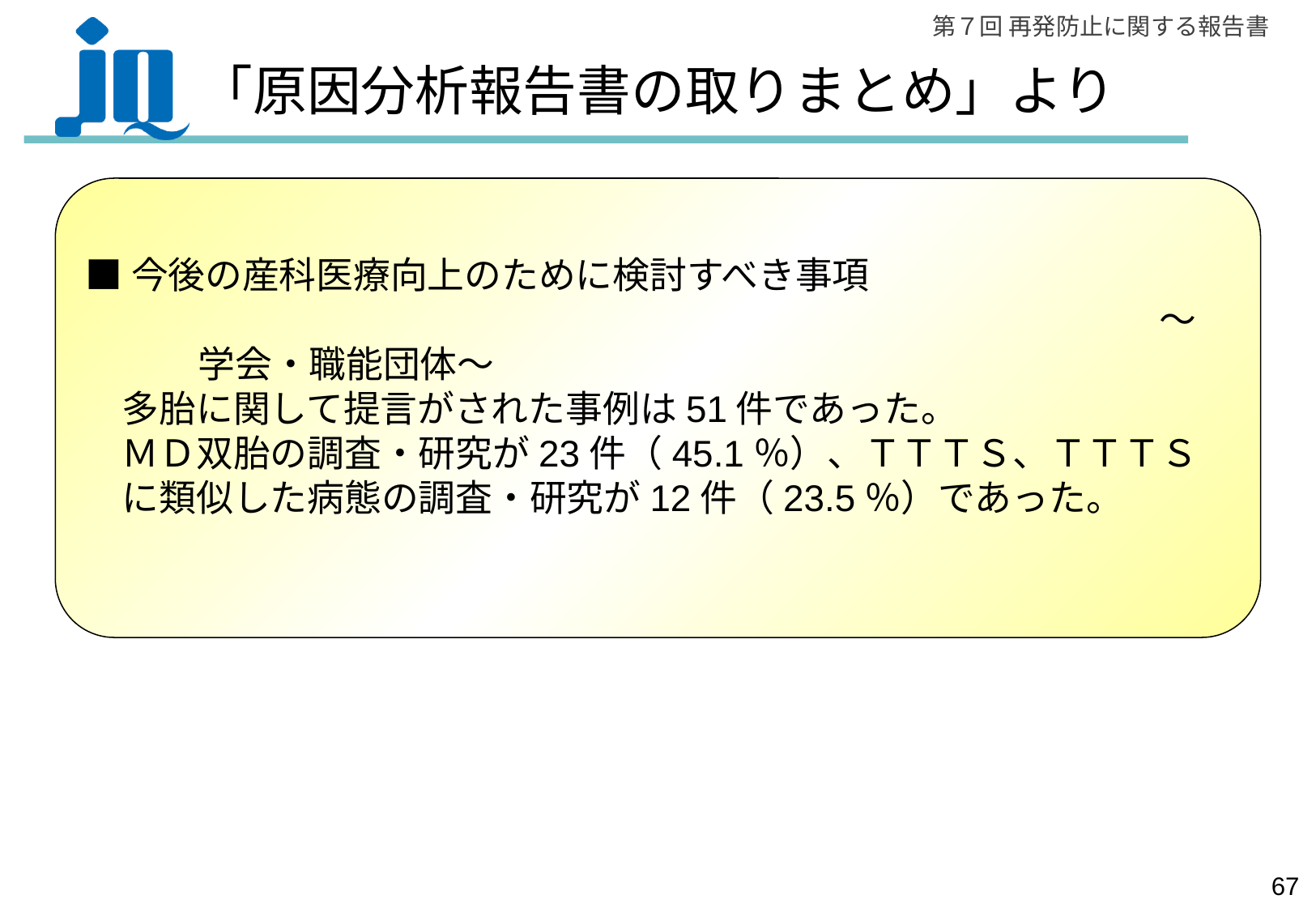

# 「原因分析報告書の取りまとめ」より
■今後の産科医療向上のために検討すべき事項
　　　　　　　　　　　　　　　　　　　　　　　　　　　　　～学会・職能団体～
　多胎に関して提言がされた事例は51件であった。
　ＭＤ双胎の調査・研究が23件（45.1％）、ＴＴＴＳ、ＴＴＴＳ
　に類似した病態の調査・研究が12件（23.5％）であった。

67